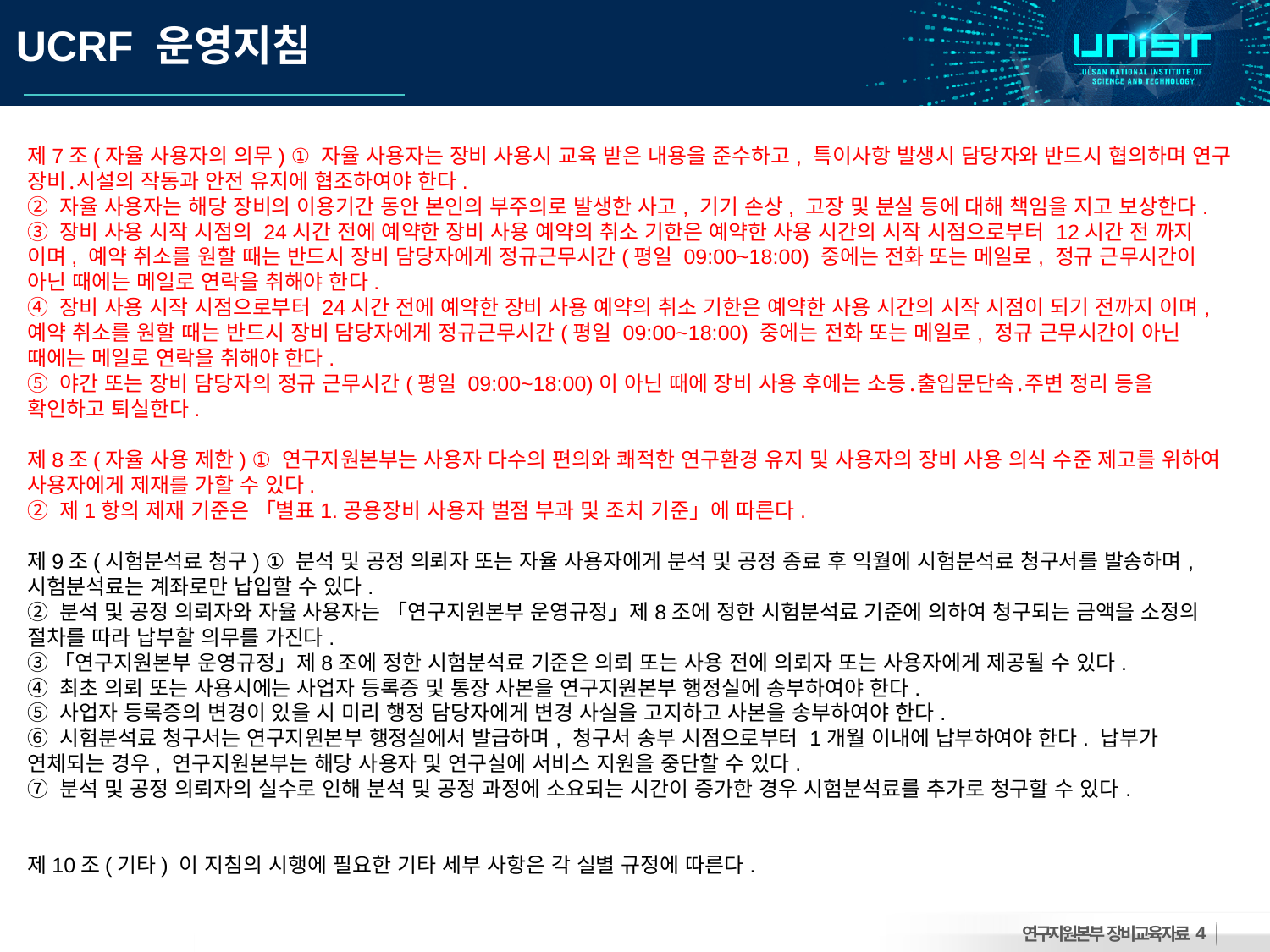

UCRF 운영지침
제7조(자율 사용자의 의무) ① 자율 사용자는 장비 사용시 교육 받은 내용을 준수하고, 특이사항 발생시 담당자와 반드시 협의하며 연구 장비․시설의 작동과 안전 유지에 협조하여야 한다.
② 자율 사용자는 해당 장비의 이용기간 동안 본인의 부주의로 발생한 사고, 기기 손상, 고장 및 분실 등에 대해 책임을 지고 보상한다.
③ 장비 사용 시작 시점의 24시간 전에 예약한 장비 사용 예약의 취소 기한은 예약한 사용 시간의 시작 시점으로부터 12시간 전 까지 이며, 예약 취소를 원할 때는 반드시 장비 담당자에게 정규근무시간(평일 09:00~18:00) 중에는 전화 또는 메일로, 정규 근무시간이 아닌 때에는 메일로 연락을 취해야 한다.
④ 장비 사용 시작 시점으로부터 24시간 전에 예약한 장비 사용 예약의 취소 기한은 예약한 사용 시간의 시작 시점이 되기 전까지 이며, 예약 취소를 원할 때는 반드시 장비 담당자에게 정규근무시간(평일 09:00~18:00) 중에는 전화 또는 메일로, 정규 근무시간이 아닌 때에는 메일로 연락을 취해야 한다.
⑤ 야간 또는 장비 담당자의 정규 근무시간(평일 09:00~18:00)이 아닌 때에 장비 사용 후에는 소등․출입문단속․주변 정리 등을 확인하고 퇴실한다.
제8조(자율 사용 제한) ① 연구지원본부는 사용자 다수의 편의와 쾌적한 연구환경 유지 및 사용자의 장비 사용 의식 수준 제고를 위하여 사용자에게 제재를 가할 수 있다.
② 제1항의 제재 기준은 「별표1.공용장비 사용자 벌점 부과 및 조치 기준」에 따른다.
제9조(시험분석료 청구) ① 분석 및 공정 의뢰자 또는 자율 사용자에게 분석 및 공정 종료 후 익월에 시험분석료 청구서를 발송하며, 시험분석료는 계좌로만 납입할 수 있다.
② 분석 및 공정 의뢰자와 자율 사용자는 「연구지원본부 운영규정」제8조에 정한 시험분석료 기준에 의하여 청구되는 금액을 소정의 절차를 따라 납부할 의무를 가진다.
③「연구지원본부 운영규정」제8조에 정한 시험분석료 기준은 의뢰 또는 사용 전에 의뢰자 또는 사용자에게 제공될 수 있다.
④ 최초 의뢰 또는 사용시에는 사업자 등록증 및 통장 사본을 연구지원본부 행정실에 송부하여야 한다.
⑤ 사업자 등록증의 변경이 있을 시 미리 행정 담당자에게 변경 사실을 고지하고 사본을 송부하여야 한다.
⑥ 시험분석료 청구서는 연구지원본부 행정실에서 발급하며, 청구서 송부 시점으로부터 1개월 이내에 납부하여야 한다. 납부가 연체되는 경우, 연구지원본부는 해당 사용자 및 연구실에 서비스 지원을 중단할 수 있다.
⑦ 분석 및 공정 의뢰자의 실수로 인해 분석 및 공정 과정에 소요되는 시간이 증가한 경우 시험분석료를 추가로 청구할 수 있다.

제10조(기타) 이 지침의 시행에 필요한 기타 세부 사항은 각 실별 규정에 따른다.